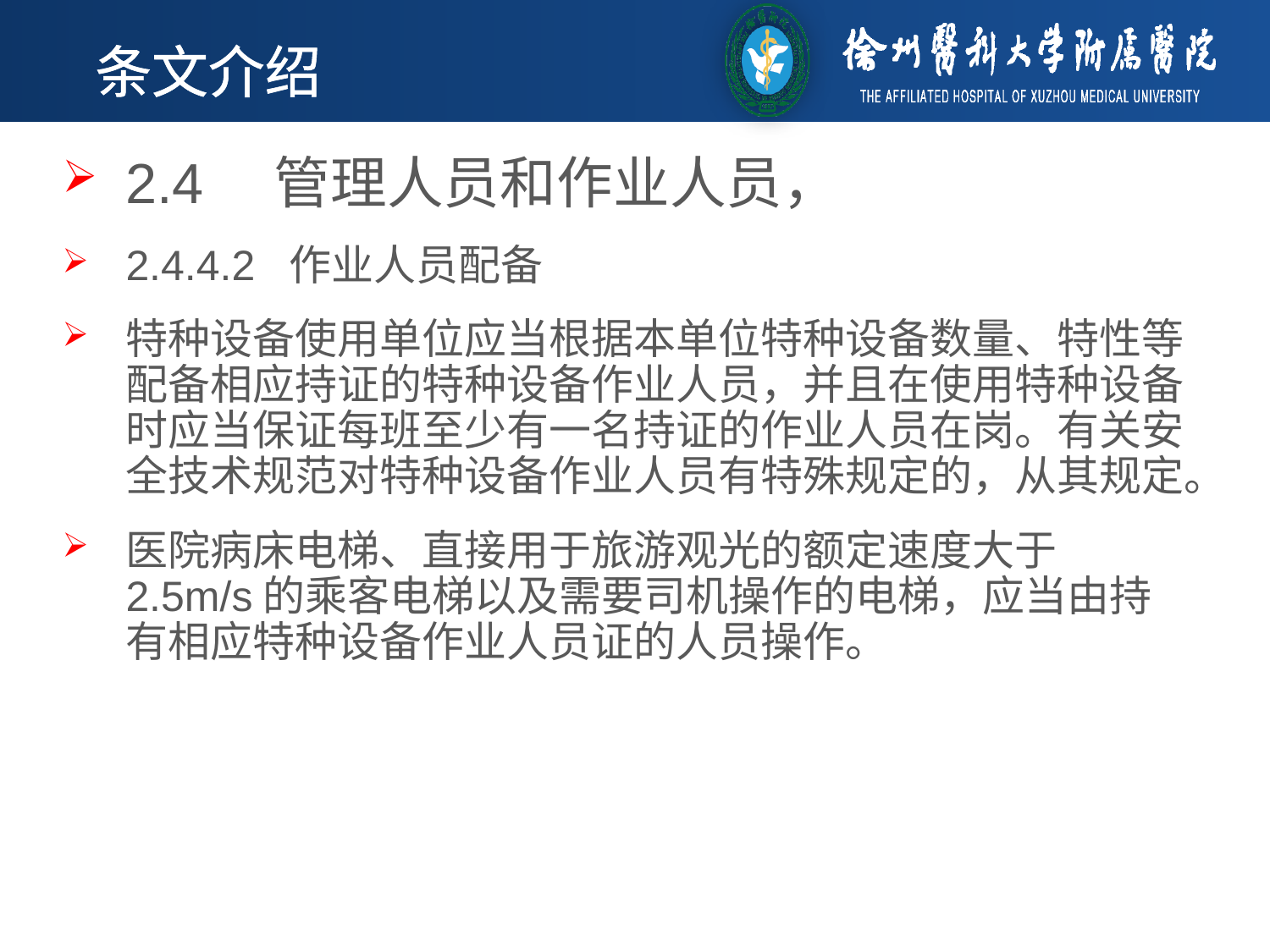

条文介绍

2.4　管理人员和作业人员，
2.4.4.2  作业人员配备
特种设备使用单位应当根据本单位特种设备数量、特性等配备相应持证的特种设备作业人员，并且在使用特种设备时应当保证每班至少有一名持证的作业人员在岗。有关安全技术规范对特种设备作业人员有特殊规定的，从其规定。
医院病床电梯、直接用于旅游观光的额定速度大于2.5m/s的乘客电梯以及需要司机操作的电梯，应当由持有相应特种设备作业人员证的人员操作。